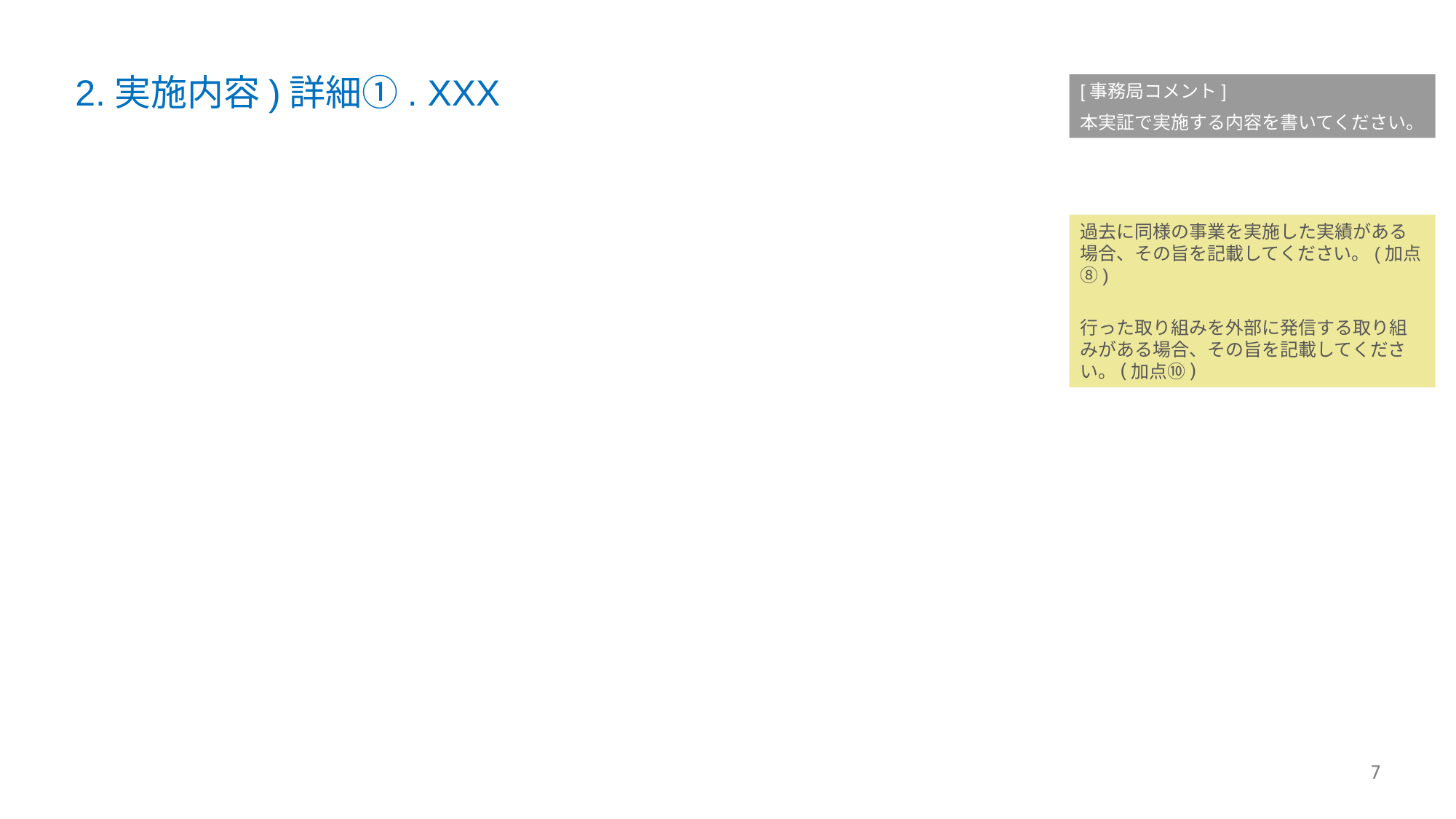

# 2.実施内容)詳細①. XXX
[事務局コメント]
本実証で実施する内容を書いてください。
過去に同様の事業を実施した実績がある場合、その旨を記載してください。(加点⑧)

行った取り組みを外部に発信する取り組みがある場合、その旨を記載してください。(加点⑩)